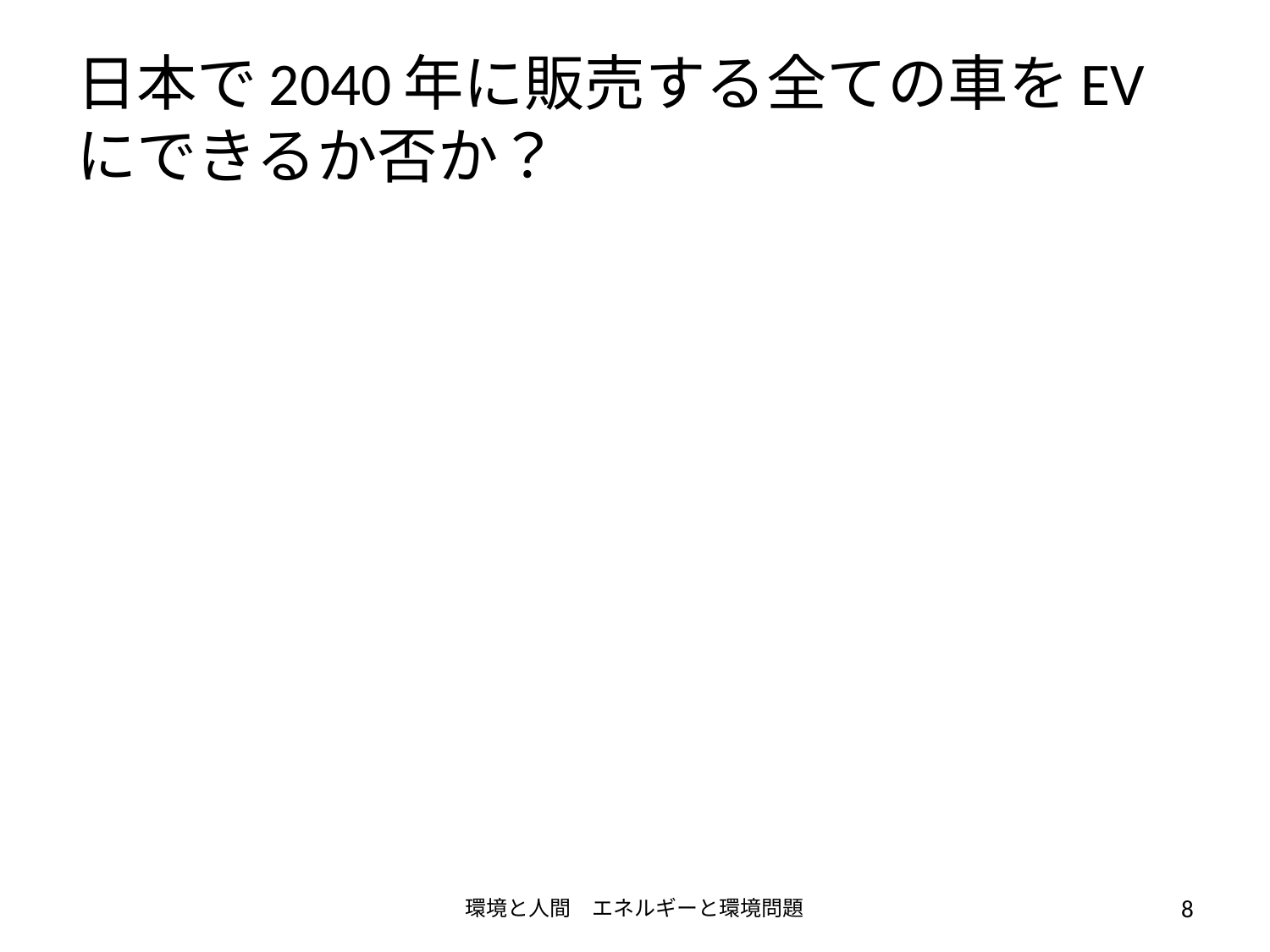

# 日本で2040年に販売する全ての車をEVにできるか否か？

環境と人間　エネルギーと環境問題
8